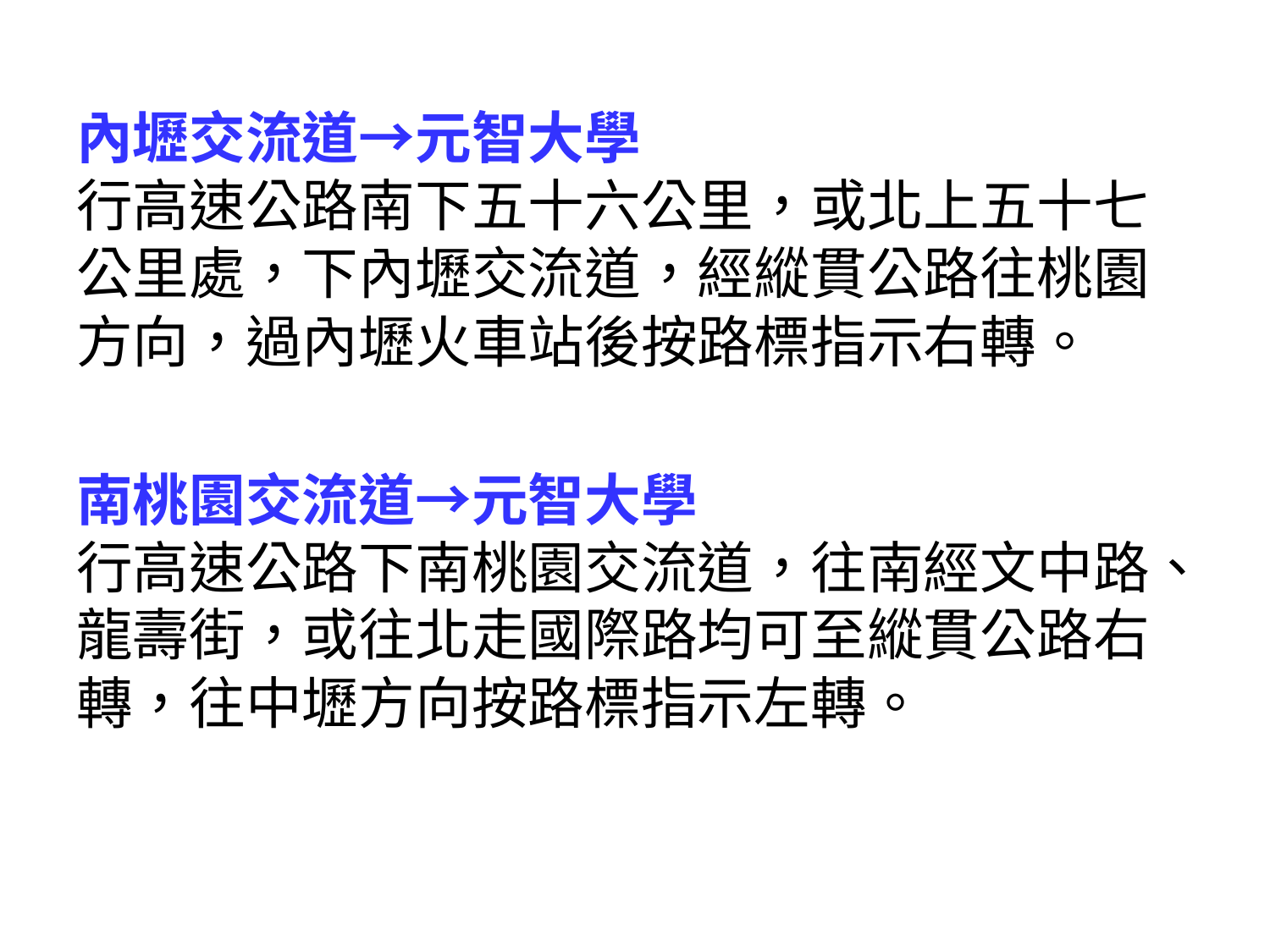

內壢交流道→元智大學
行高速公路南下五十六公里，或北上五十七公里處，下內壢交流道，經縱貫公路往桃園方向，過內壢火車站後按路標指示右轉。

南桃園交流道→元智大學
行高速公路下南桃園交流道，往南經文中路、龍壽街，或往北走國際路均可至縱貫公路右轉，往中壢方向按路標指示左轉。